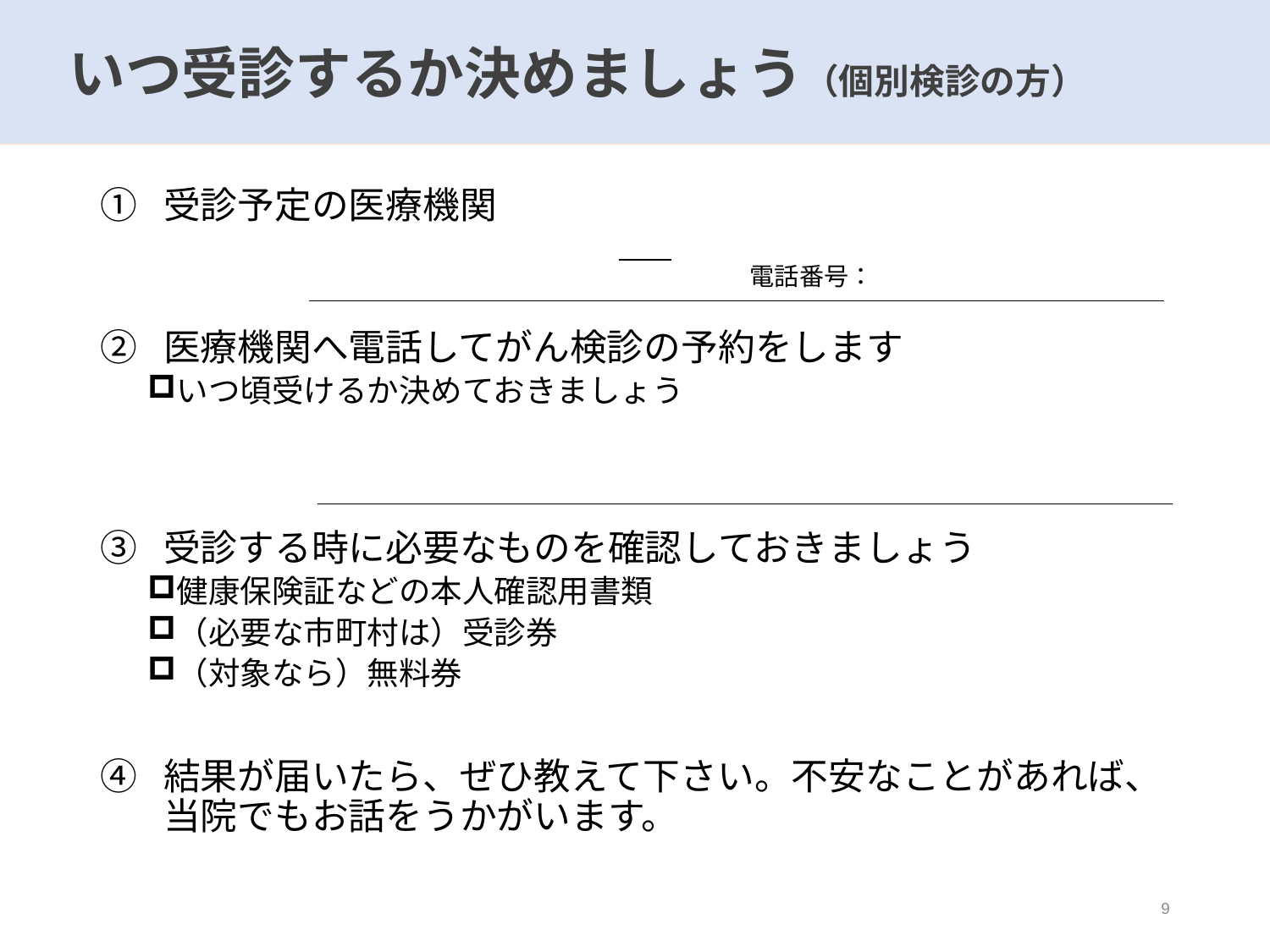

いつ受診するか決めましょう（個別検診の方）
#
受診予定の医療機関

医療機関へ電話してがん検診の予約をします
いつ頃受けるか決めておきましょう

受診する時に必要なものを確認しておきましょう
健康保険証などの本人確認用書類
（必要な市町村は）受診券
（対象なら）無料券

結果が届いたら、ぜひ教えて下さい。不安なことがあれば、当院でもお話をうかがいます。

電話番号：
9